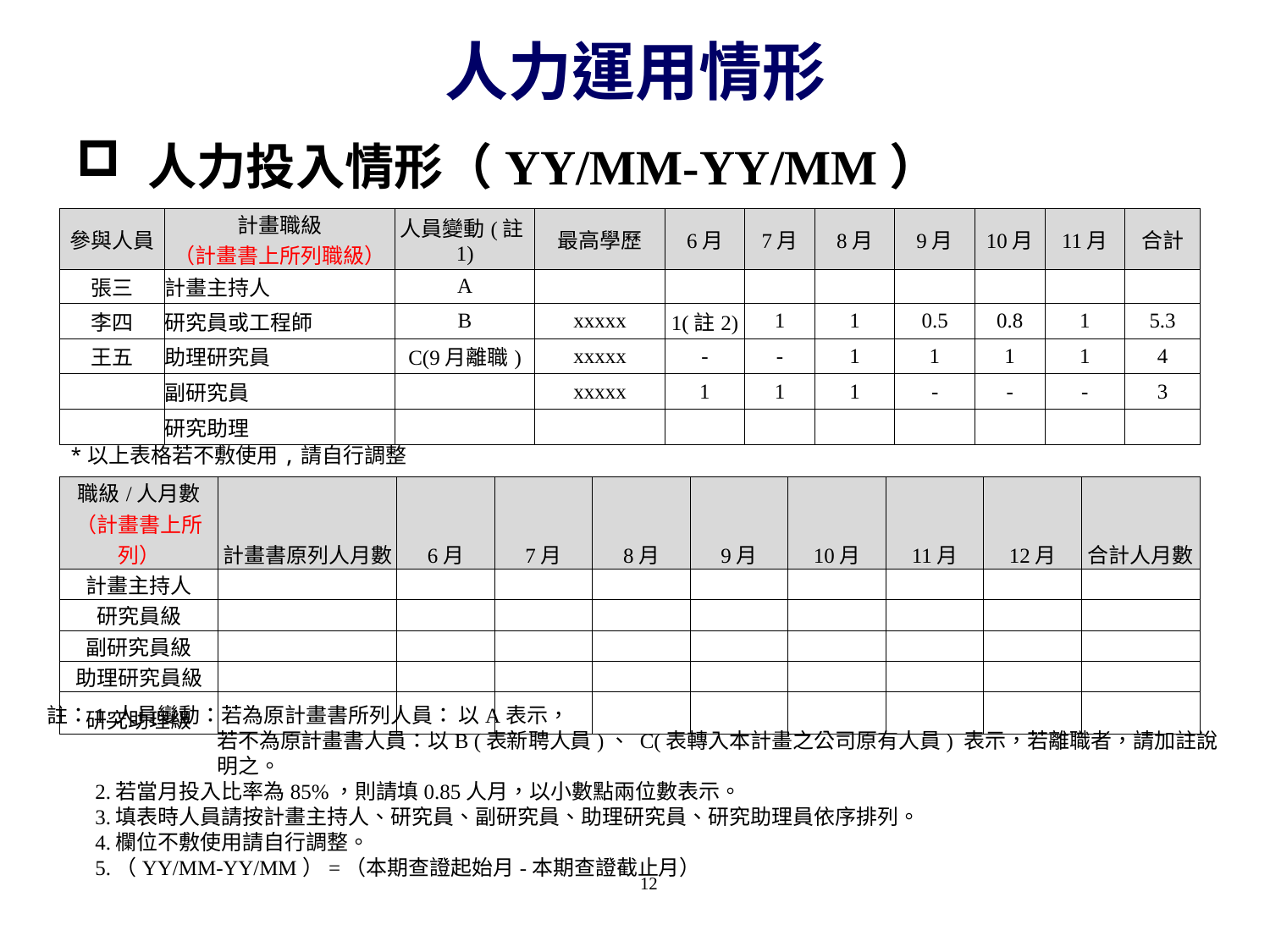

# 人力運用情形
人力投入情形（YY/MM-YY/MM）
| 參與人員 | 計畫職級 （計畫書上所列職級） | 人員變動(註1) | 最高學歷 | 6月 | 7月 | 8月 | 9月 | 10月 | 11月 | 合計 |
| --- | --- | --- | --- | --- | --- | --- | --- | --- | --- | --- |
| 張三 | 計畫主持人 | A |  |  |  |  |  |  |  |  |
| 李四 | 研究員或工程師 | B | xxxxx | 1(註2) | 1 | 1 | 0.5 | 0.8 | 1 | 5.3 |
| 王五 | 助理研究員 | C(9月離職) | xxxxx | - | - | 1 | 1 | 1 | 1 | 4 |
|  | 副研究員 |  | xxxxx | 1 | 1 | 1 | - | - | - | 3 |
|  | 研究助理 |  |  |  |  |  |  |  |  |  |
*以上表格若不敷使用,請自行調整
| 職級/人月數 （計畫書上所列） | 計畫書原列人月數 | 6月 | 7月 | 8月 | 9月 | 10月 | 11月 | 12月 | 合計人月數 |
| --- | --- | --- | --- | --- | --- | --- | --- | --- | --- |
| 計畫主持人 |  |  |  |  |  |  |  |  |  |
| 研究員級 |  |  |  |  |  |  |  |  |  |
| 副研究員級 |  |  |  |  |  |  |  |  |  |
| 助理研究員級 |  |  |  |  |  |  |  |  |  |
| 研究助理級 |  |  |  |  |  |  |  |  |  |
註：1.人員變動：若為原計畫書所列人員： 以A表示，
若不為原計畫書人員：以B (表新聘人員)、 C(表轉入本計畫之公司原有人員) 表示，若離職者，請加註說明之。
         2.若當月投入比率為85%，則請填0.85人月，以小數點兩位數表示。
         3.填表時人員請按計畫主持人、研究員、副研究員、助理研究員、研究助理員依序排列。
         4.欄位不敷使用請自行調整。
         5.（YY/MM-YY/MM）=（本期查證起始月-本期查證截止月）
12